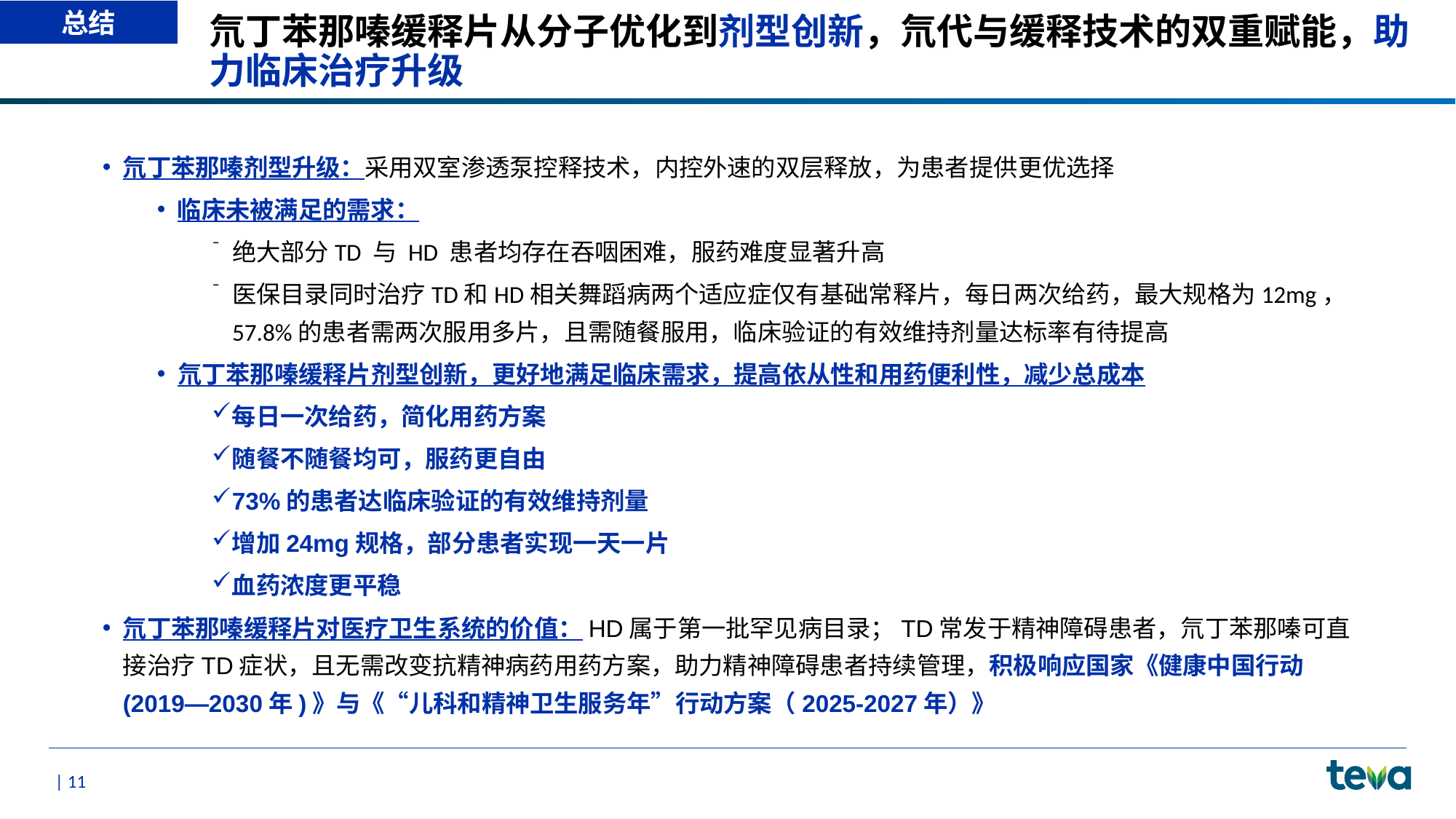

总结
# 氘丁苯那嗪缓释片从分子优化到剂型创新，氘代与缓释技术的双重赋能，助力临床治疗升级
氘丁苯那嗪剂型升级：采用双室渗透泵控释技术，内控外速的双层释放，为患者提供更优选择
临床未被满足的需求：
绝大部分TD 与 HD 患者均存在吞咽困难，服药难度显著升高
医保目录同时治疗TD和HD相关舞蹈病两个适应症仅有基础常释片，每日两次给药，最大规格为12mg，57.8%的患者需两次服用多片，且需随餐服用，临床验证的有效维持剂量达标率有待提高
氘丁苯那嗪缓释片剂型创新，更好地满足临床需求，提高依从性和用药便利性，减少总成本
每日一次给药，简化用药方案
随餐不随餐均可，服药更自由
73%的患者达临床验证的有效维持剂量
增加24mg规格，部分患者实现一天一片
血药浓度更平稳
氘丁苯那嗪缓释片对医疗卫生系统的价值：HD属于第一批罕见病目录；TD常发于精神障碍患者，氘丁苯那嗪可直接治疗TD症状，且无需改变抗精神病药用药方案，助力精神障碍患者持续管理，积极响应国家《健康中国行动(2019—2030年)》与《“儿科和精神卫生服务年”行动方案（2025-2027年）》
| 11